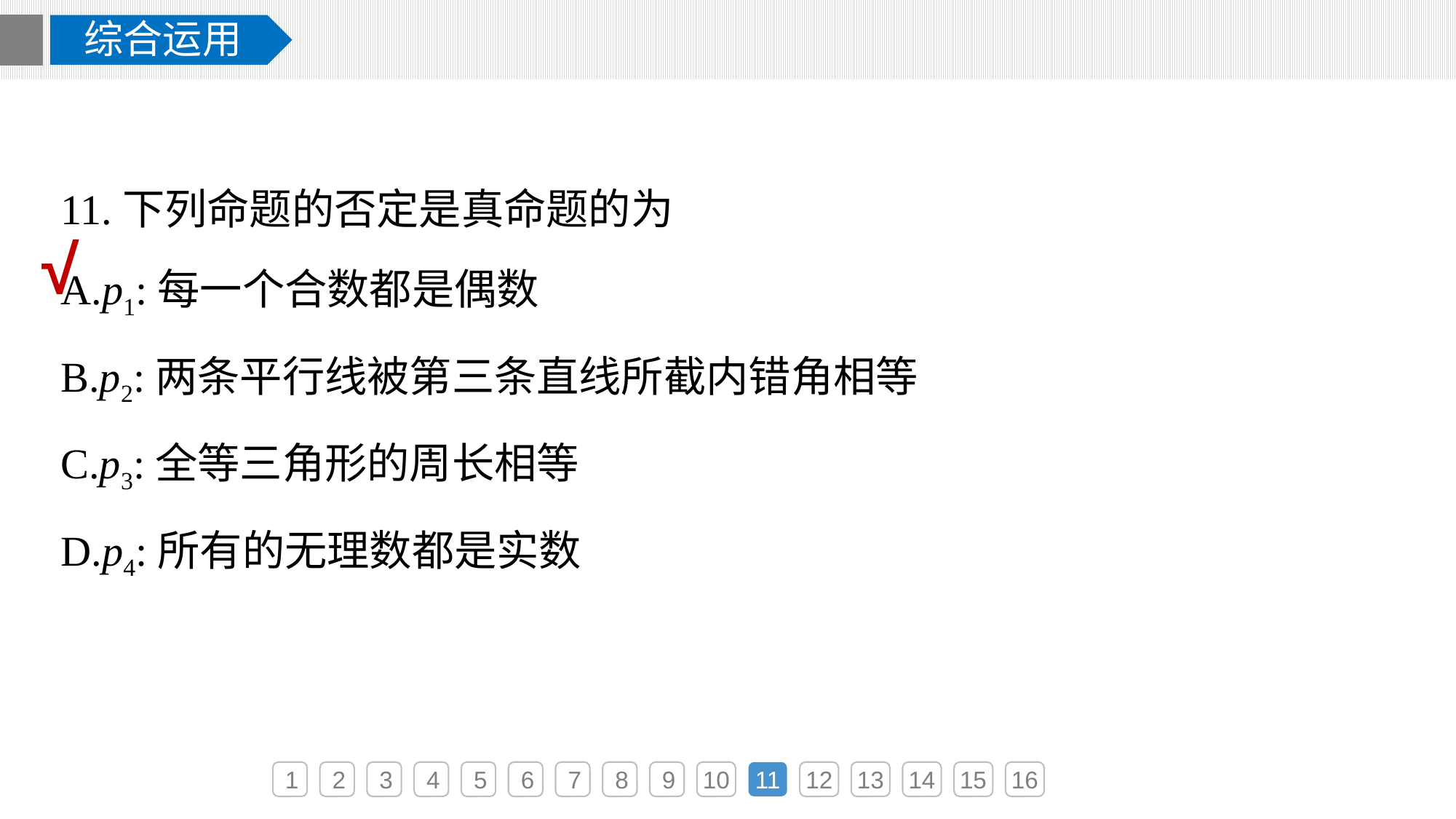

综合运用

11.下列命题的否定是真命题的为
A.p1:每一个合数都是偶数
B.p2:两条平行线被第三条直线所截内错角相等
C.p3:全等三角形的周长相等
D.p4:所有的无理数都是实数
√
1
2
3
4
5
6
7
8
9
10
11
12
13
14
15
16